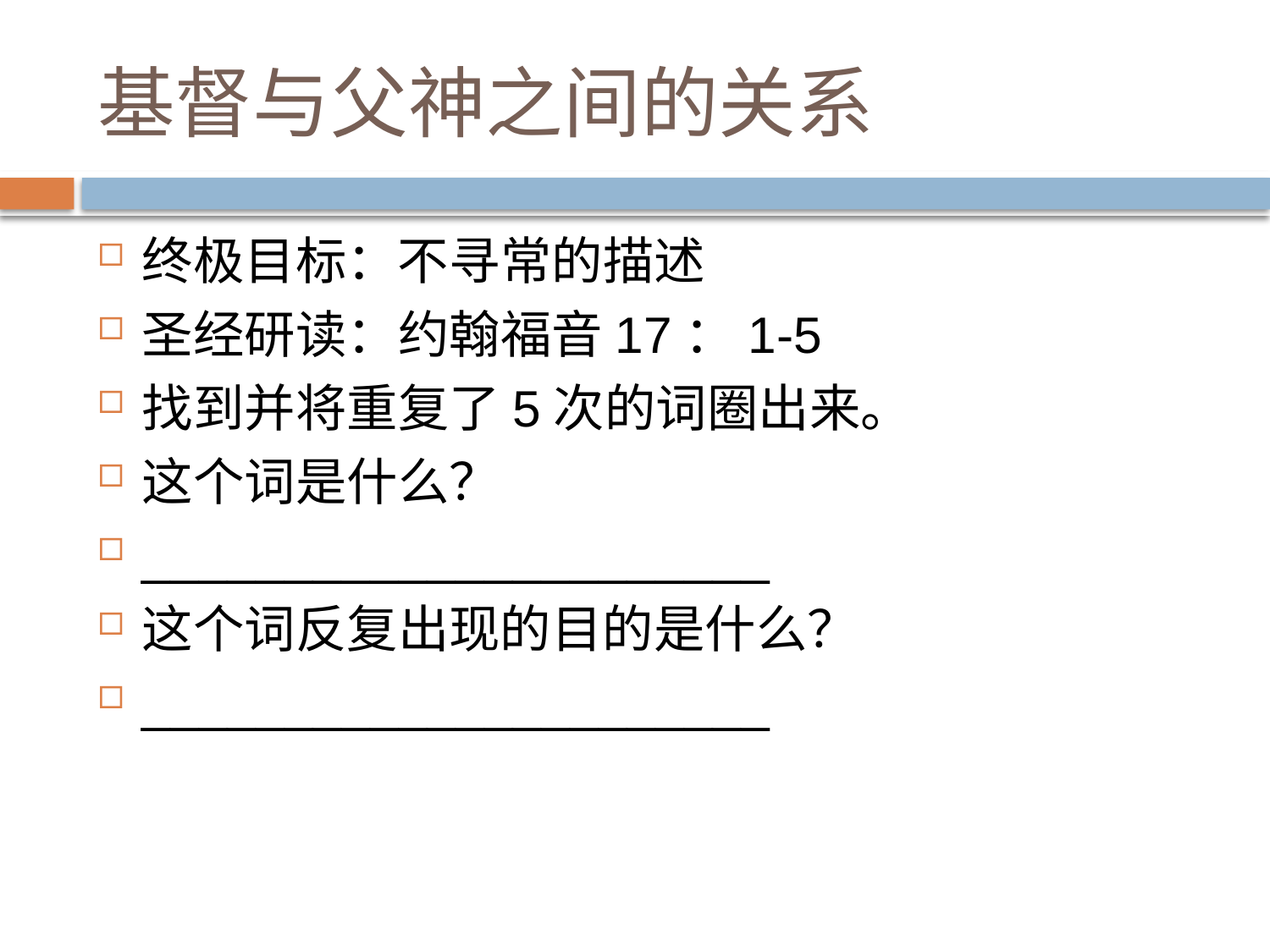

# 基督与父神之间的关系
终极目标：不寻常的描述
圣经研读：约翰福音17：1-5
找到并将重复了5次的词圈出来。
这个词是什么？
______________________
这个词反复出现的目的是什么？
______________________